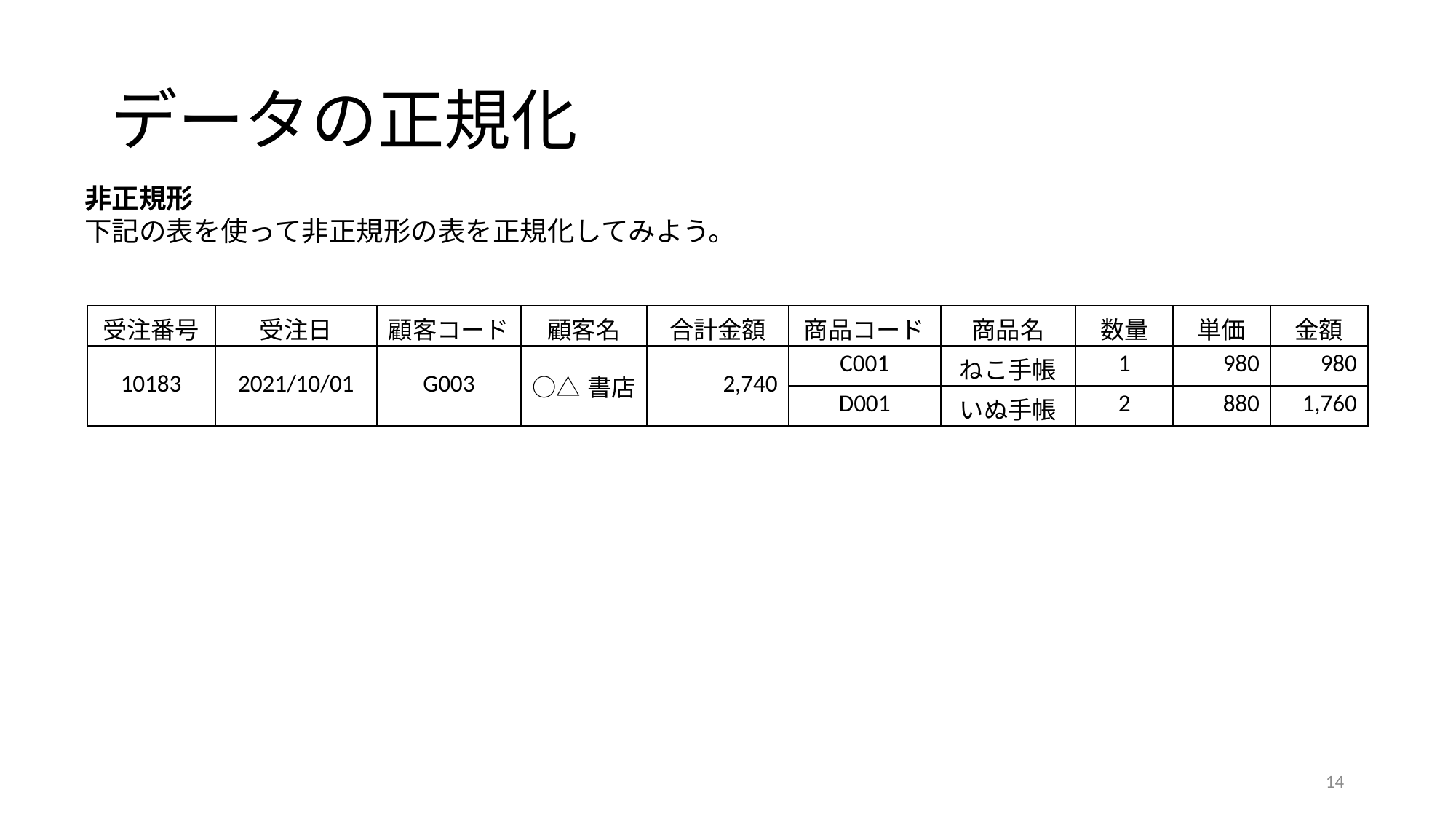

# データの正規化
非正規形
下記の表を使って非正規形の表を正規化してみよう。
| 受注番号 | 受注日 | 顧客コード | 顧客名 | 合計金額 | 商品コード | 商品名 | 数量 | 単価 | 金額 |
| --- | --- | --- | --- | --- | --- | --- | --- | --- | --- |
| 10183 | 2021/10/01 | G003 | ○△書店 | 2,740 | C001 | ねこ手帳 | 1 | 980 | 980 |
|  |  |  |  |  | D001 | いぬ手帳 | 2 | 880 | 1,760 |
14